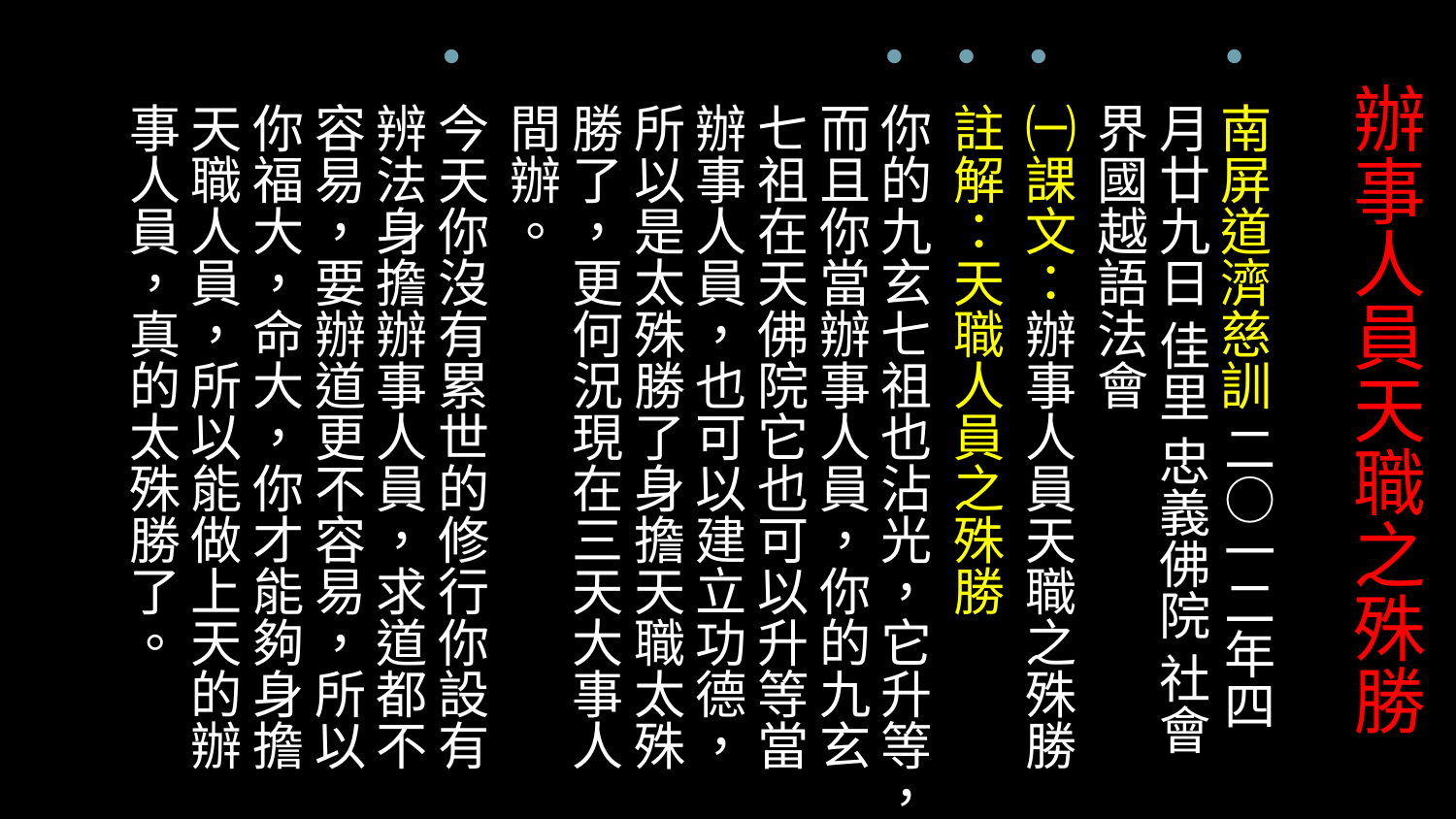

# 辦事人員天職之殊勝
南屏道濟慈訓 二○一二年四月廿九日 佳里 忠義佛院 社會界國越語法會
㈠課文：辦事人員天職之殊勝
註解：天職人員之殊勝
你的九玄七祖也沾光，它升等，而且你當辦事人員，你的九玄七祖在天佛院它也可以升等當辦事人員，也可以建立功德，所以是太殊勝了身擔天職太殊勝了，更何況現在三天大事人間辦。
今天你沒有累世的修行你設有辨法身擔辦事人員，求道都不容易，要辦道更不容易，所以你福大，命大，你才能夠身擔天職人員，所以能做上天的辦事人員，真的太殊勝了。